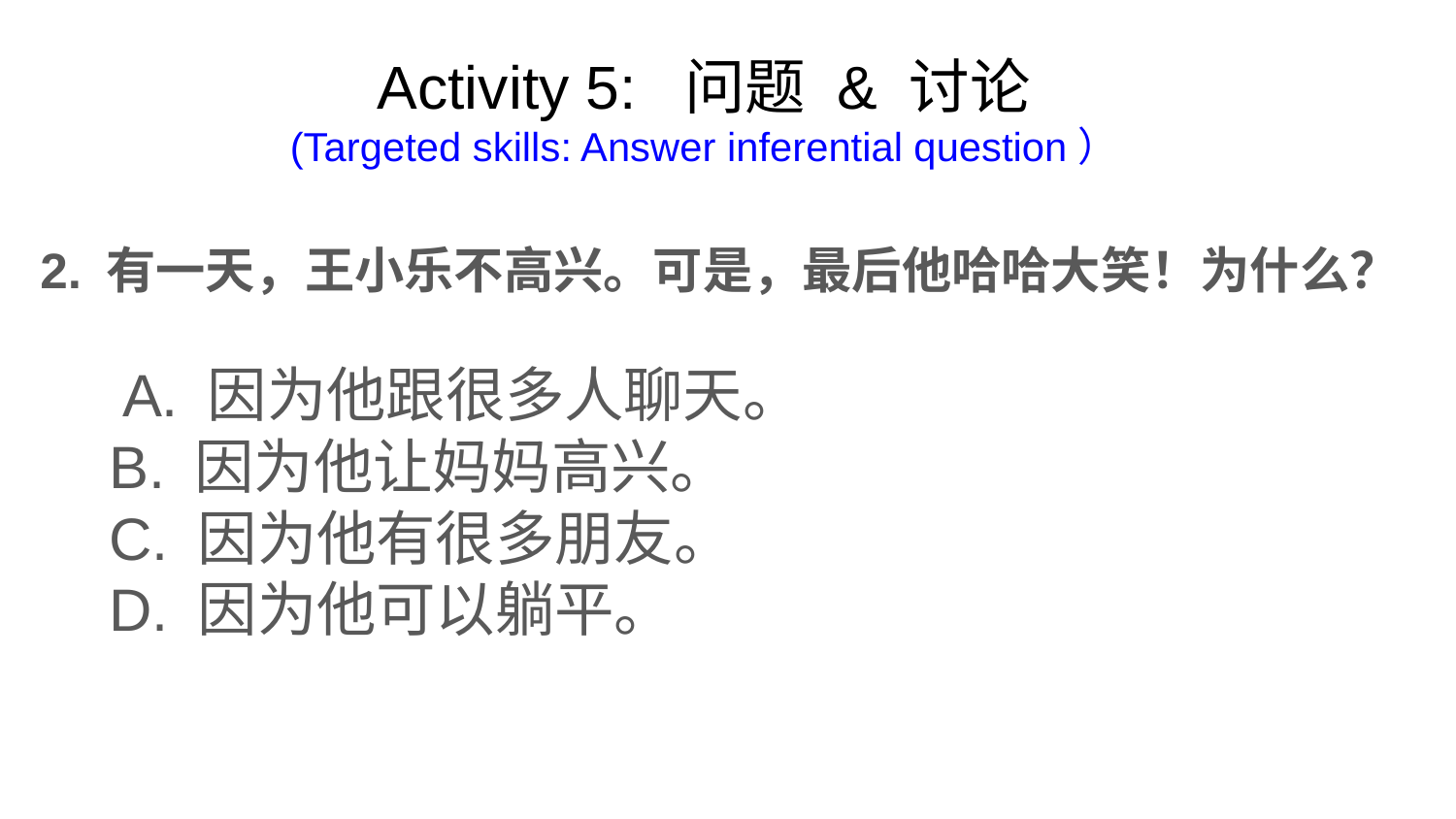

# Activity 5:  问题 & 讨论
(Targeted skills: Answer inferential question）
2. 有一天，王小乐不高兴。可是，最后他哈哈大笑！为什么？

     A. 因为他跟很多人聊天。
B. 因为他让妈妈高兴。
C. 因为他有很多朋友。
D. 因为他可以躺平。